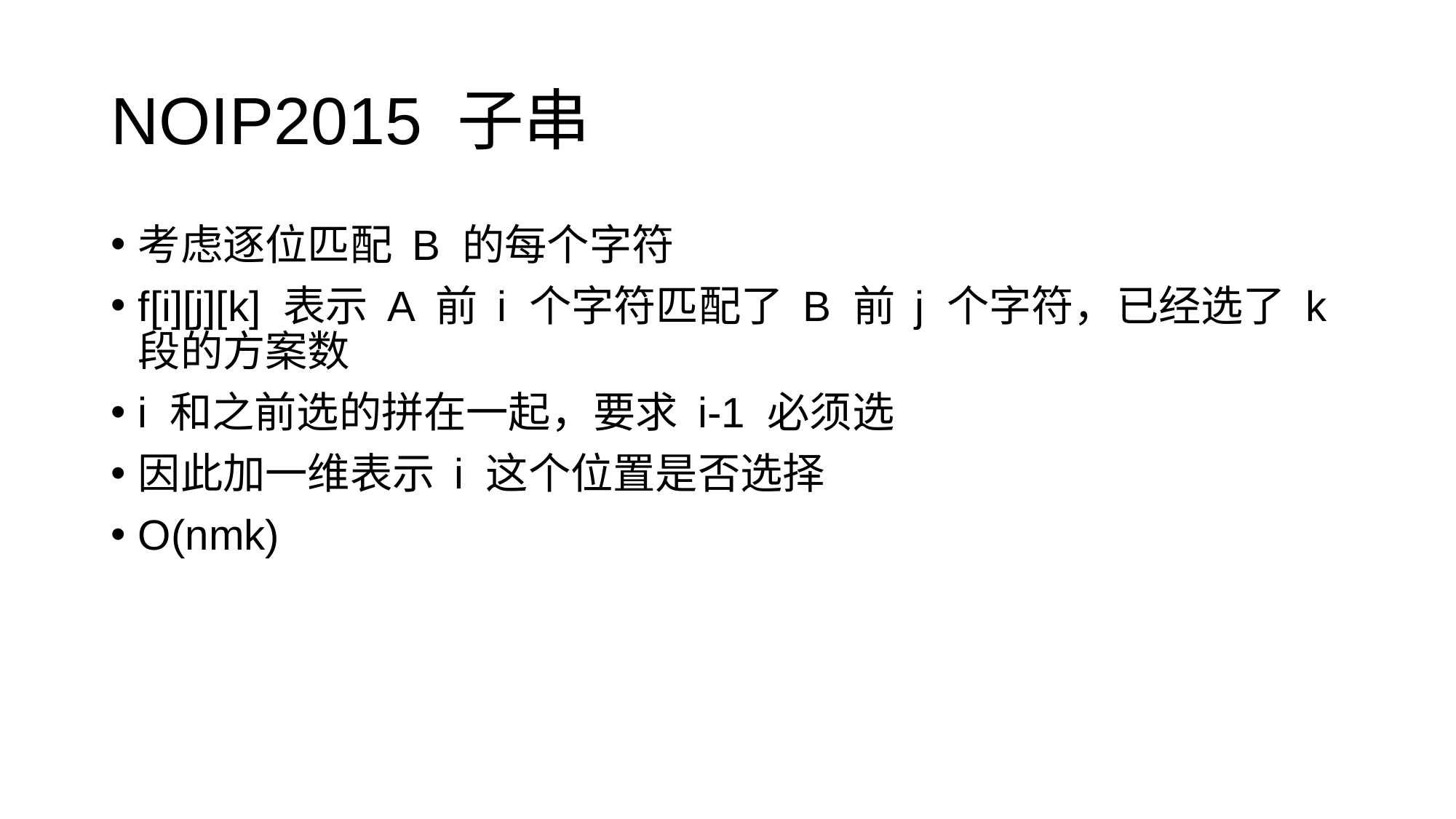

# NOIP2015 子串
考虑逐位匹配 B 的每个字符
f[i][j][k] 表示 A 前 i 个字符匹配了 B 前 j 个字符，已经选了 k 段的方案数
i 和之前选的拼在一起，要求 i-1 必须选
因此加一维表示 i 这个位置是否选择
O(nmk)